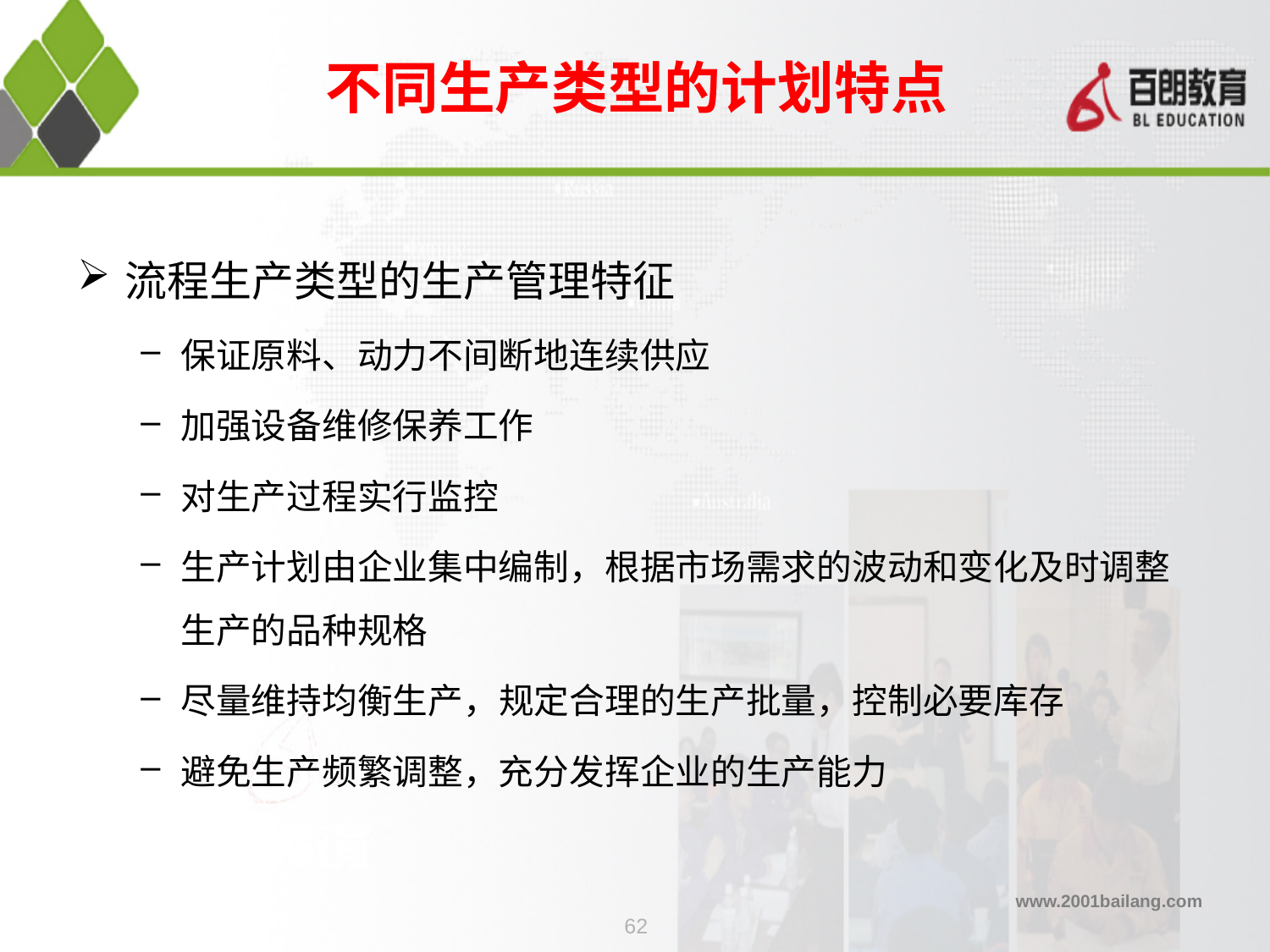

# 不同生产类型的计划特点
流程生产类型的生产管理特征
保证原料、动力不间断地连续供应
加强设备维修保养工作
对生产过程实行监控
生产计划由企业集中编制，根据市场需求的波动和变化及时调整生产的品种规格
尽量维持均衡生产，规定合理的生产批量，控制必要库存
避免生产频繁调整，充分发挥企业的生产能力
62